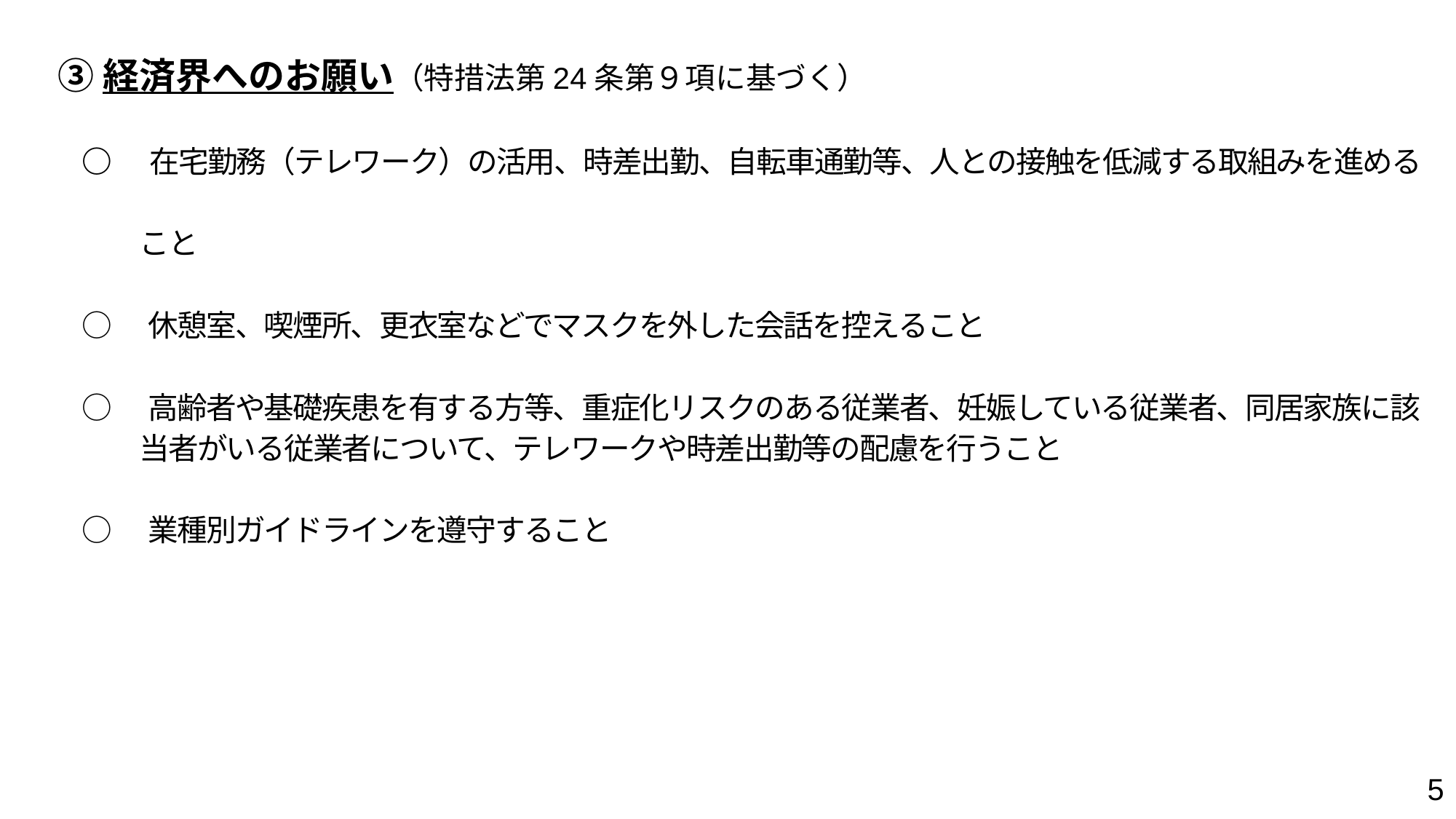

③経済界へのお願い（特措法第24条第９項に基づく）
○　在宅勤務（テレワーク）の活用、時差出勤、自転車通勤等、人との接触を低減する取組みを進める
　　こと

○　休憩室、喫煙所、更衣室などでマスクを外した会話を控えること

○　高齢者や基礎疾患を有する方等、重症化リスクのある従業者、妊娠している従業者、同居家族に該
　　当者がいる従業者について、テレワークや時差出勤等の配慮を行うこと

○　業種別ガイドラインを遵守すること

5